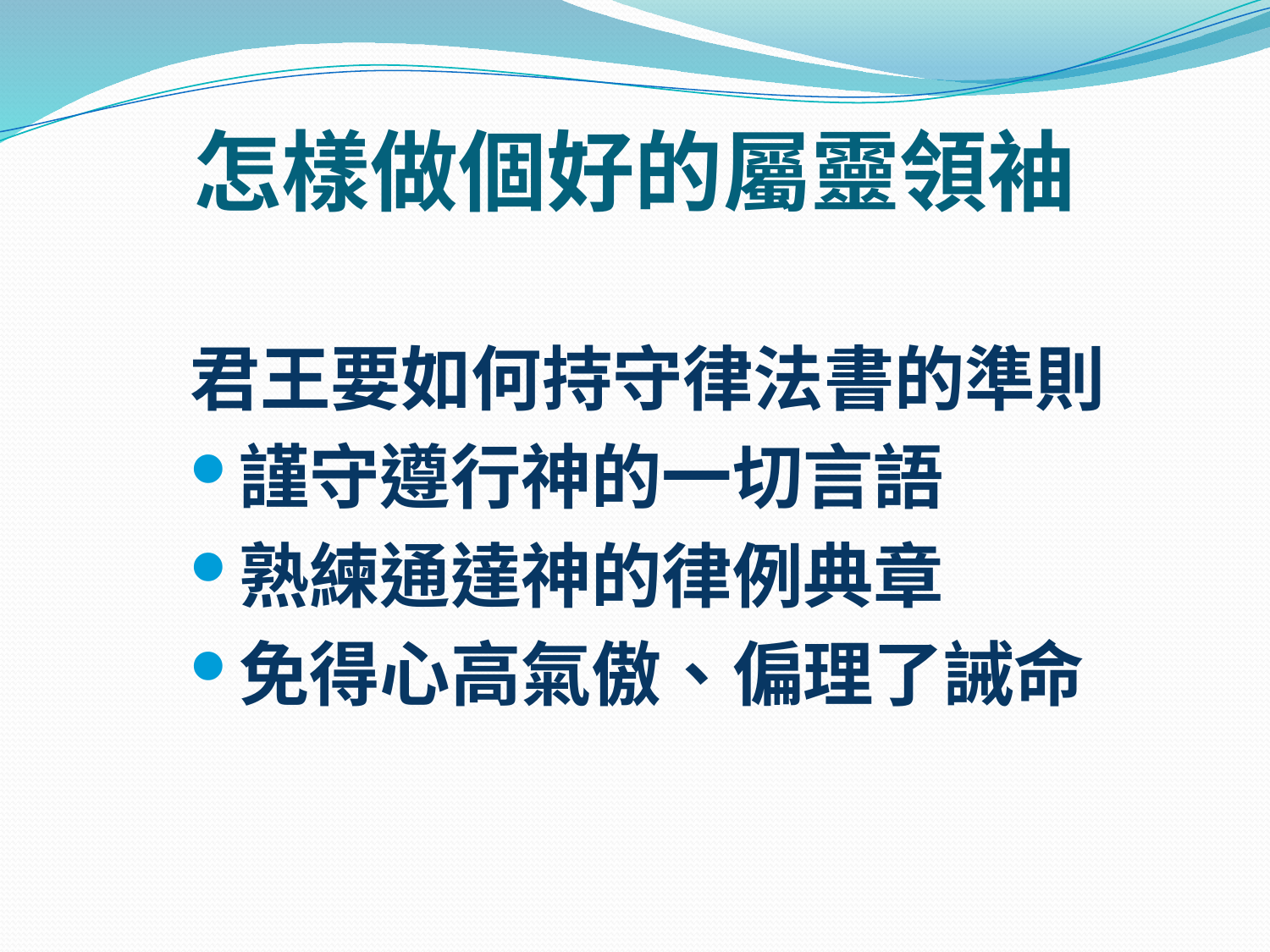

# 怎樣做個好的屬靈領袖
君王要如何持守律法書的準則
謹守遵行神的一切言語
熟練通達神的律例典章
免得心高氣傲、偏理了誡命